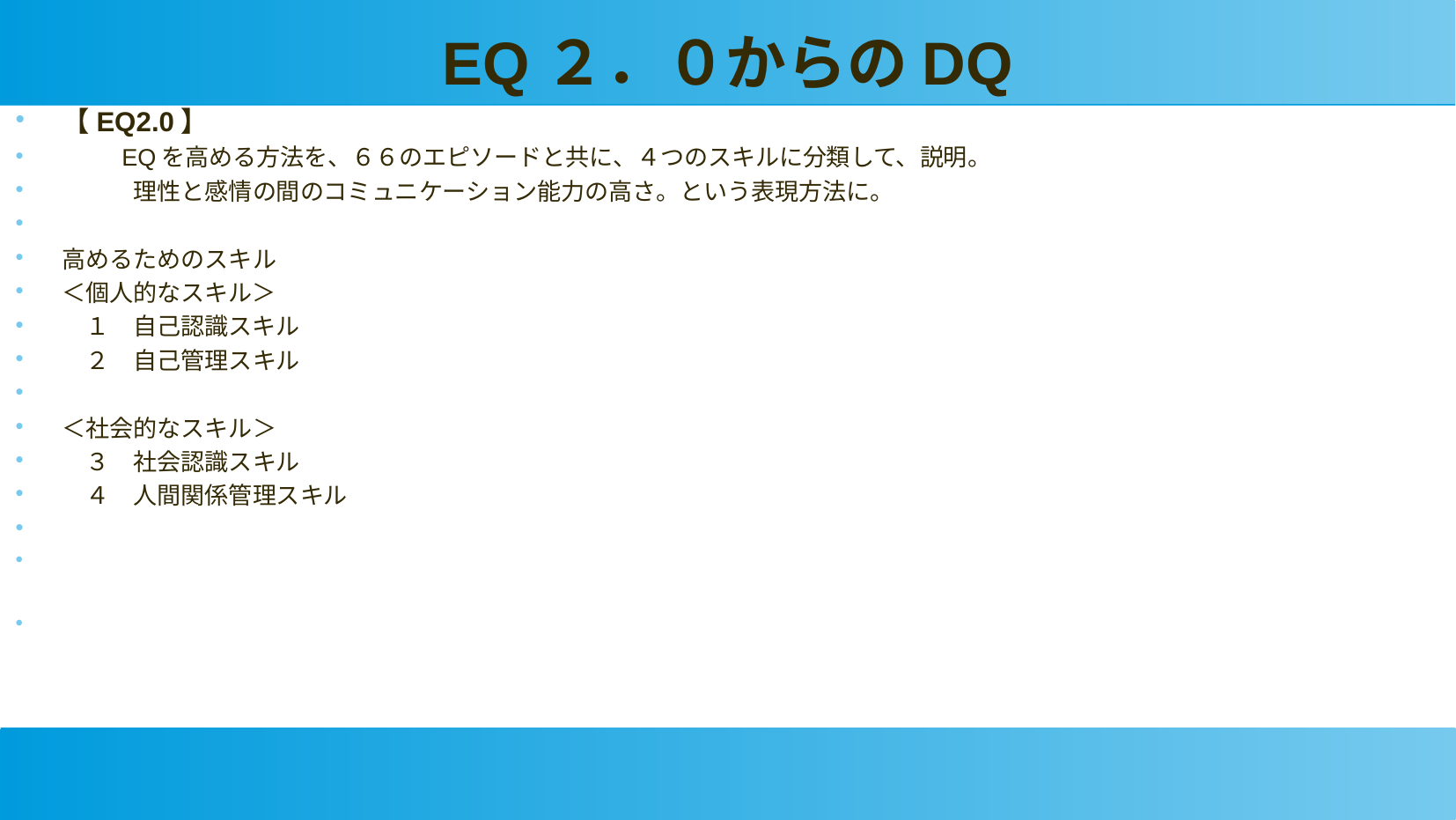

EQ２．０からのDQ
【EQ2.0】
         EQを高める方法を、６６のエピソードと共に、４つのスキルに分類して、説明。
　　　理性と感情の間のコミュニケーション能力の高さ。という表現方法に。

高めるためのスキル
＜個人的なスキル＞
　１　自己認識スキル
　２　自己管理スキル

＜社会的なスキル＞
　３　社会認識スキル
　４　人間関係管理スキル